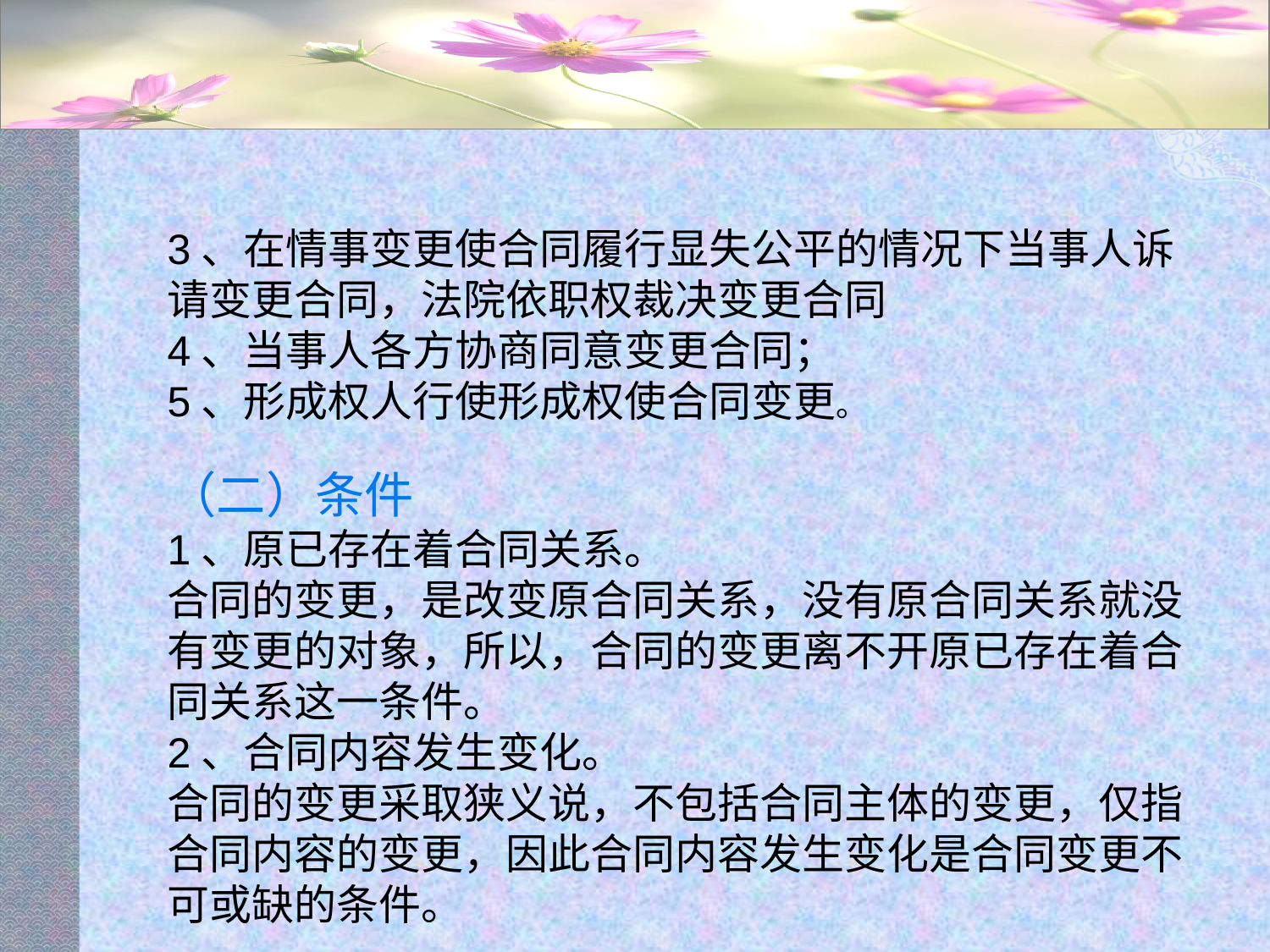

#
3、在情事变更使合同履行显失公平的情况下当事人诉请变更合同，法院依职权裁决变更合同
4、当事人各方协商同意变更合同；
5、形成权人行使形成权使合同变更。

（二）条件
1、原已存在着合同关系。
合同的变更，是改变原合同关系，没有原合同关系就没有变更的对象，所以，合同的变更离不开原已存在着合同关系这一条件。
2、合同内容发生变化。
合同的变更采取狭义说，不包括合同主体的变更，仅指合同内容的变更，因此合同内容发生变化是合同变更不可或缺的条件。